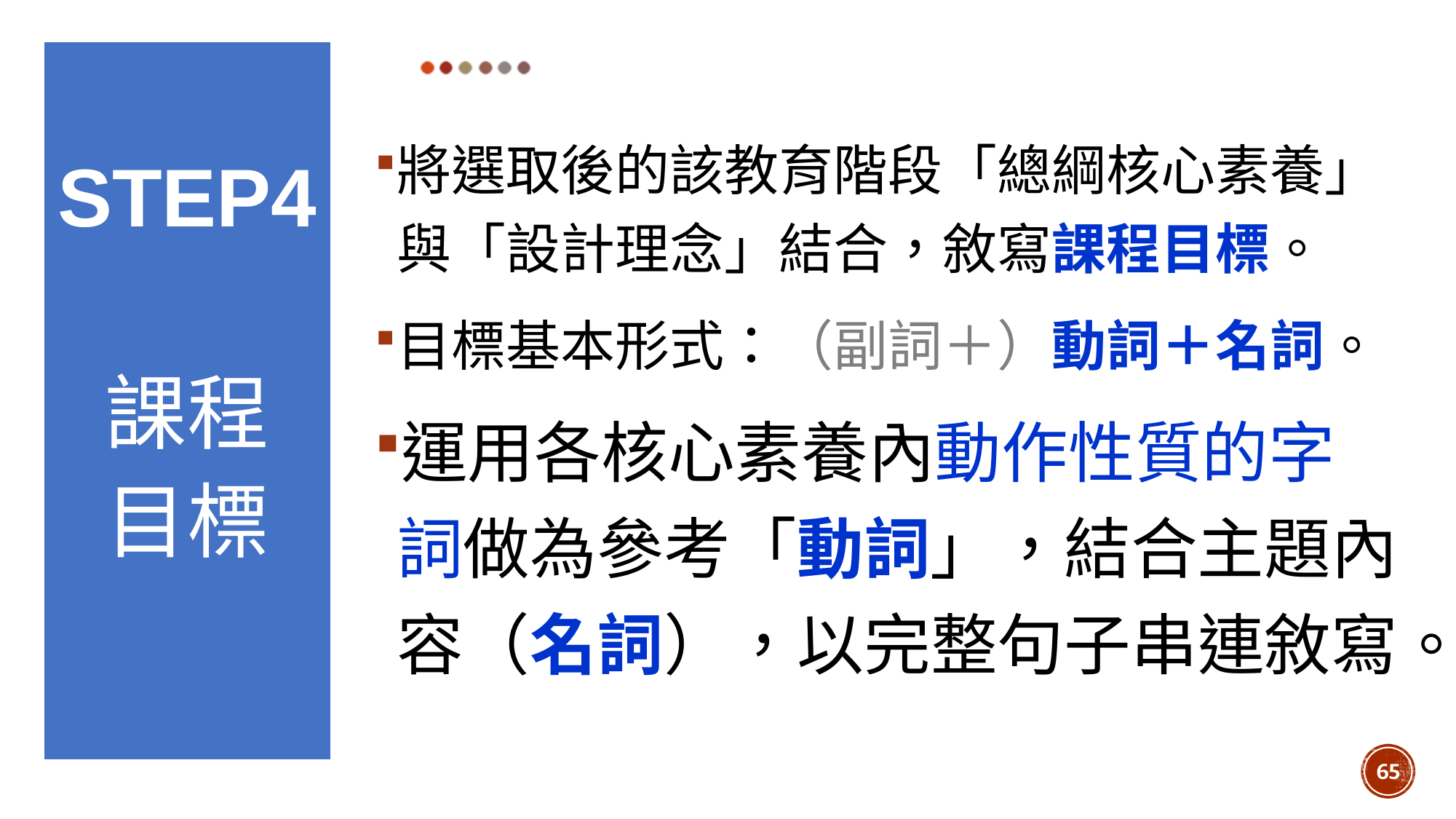

# Step4 課程 目標

將選取後的該教育階段「總綱核心素養」與「設計理念」結合，敘寫課程目標。
目標基本形式：（副詞＋）動詞＋名詞。
運用各核心素養內動作性質的字詞做為參考「動詞」，結合主題內容（名詞），以完整句子串連敘寫。
65